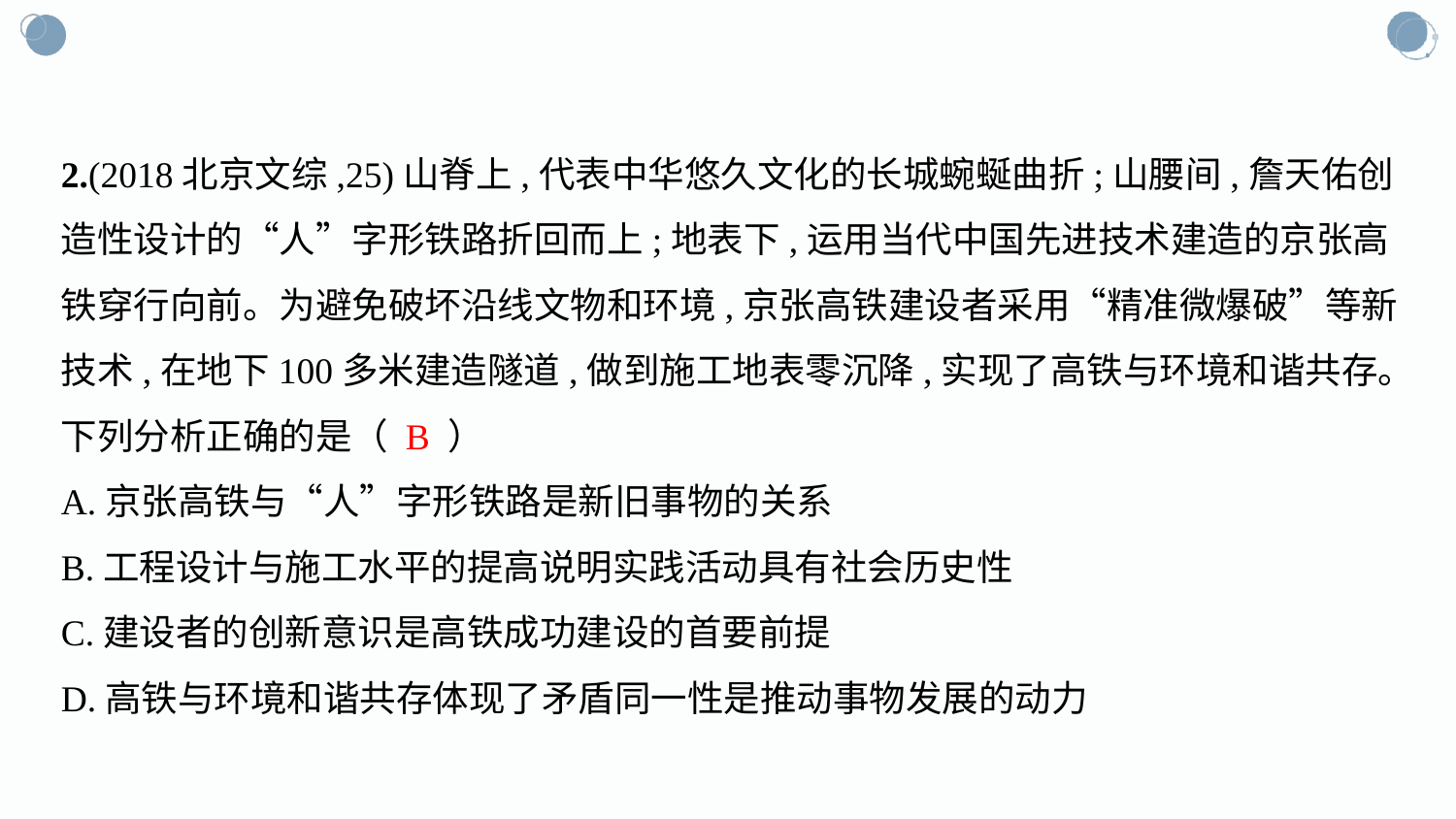

2.(2018北京文综,25)山脊上,代表中华悠久文化的长城蜿蜒曲折;山腰间,詹天佑创造性设计的“人”字形铁路折回而上;地表下,运用当代中国先进技术建造的京张高铁穿行向前。为避免破坏沿线文物和环境,京张高铁建设者采用“精准微爆破”等新技术,在地下100多米建造隧道,做到施工地表零沉降,实现了高铁与环境和谐共存。下列分析正确的是（ B ）
A.京张高铁与“人”字形铁路是新旧事物的关系
B.工程设计与施工水平的提高说明实践活动具有社会历史性
C.建设者的创新意识是高铁成功建设的首要前提
D.高铁与环境和谐共存体现了矛盾同一性是推动事物发展的动力